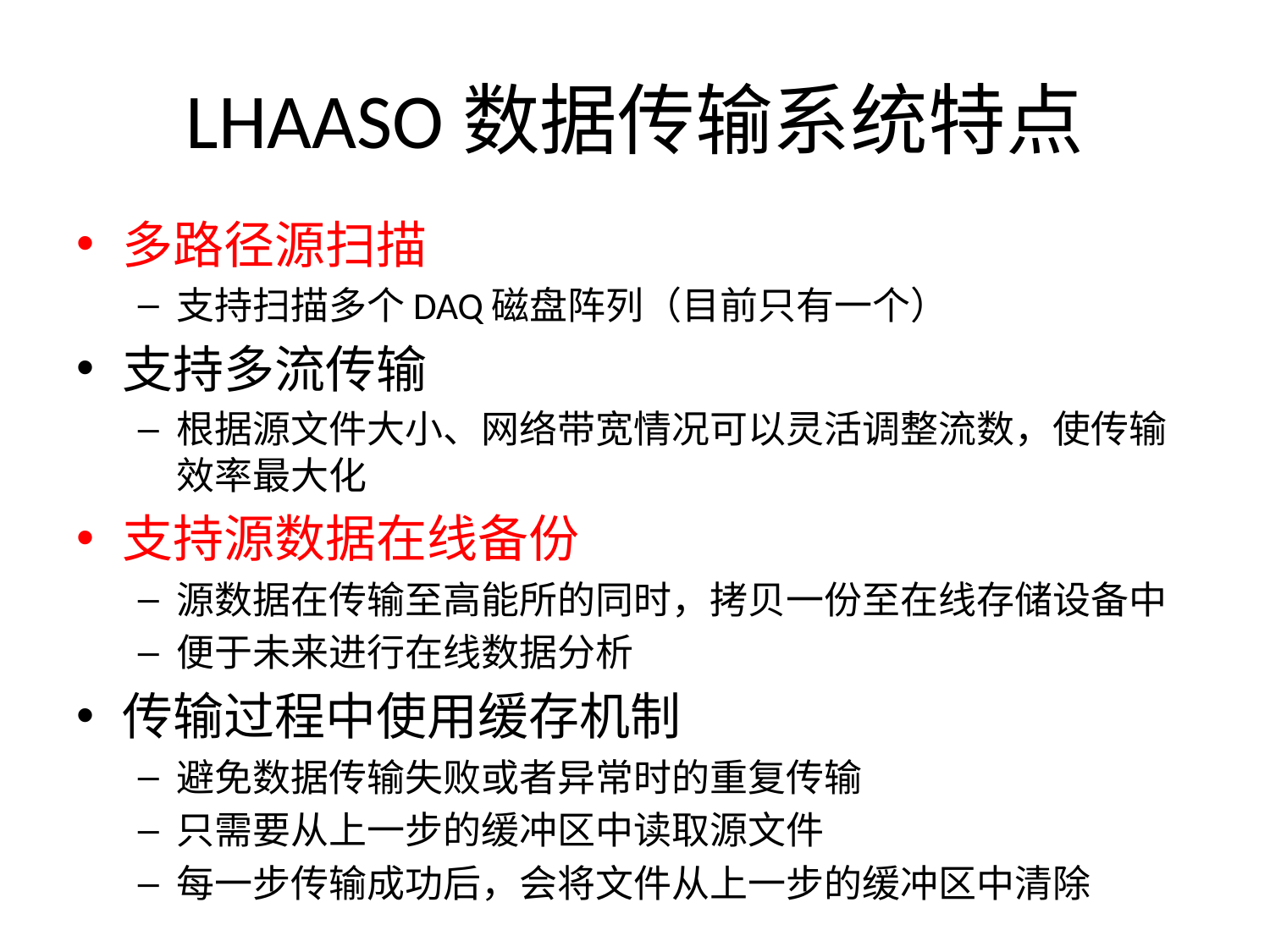

# LHAASO数据传输系统特点
多路径源扫描
支持扫描多个DAQ磁盘阵列（目前只有一个）
支持多流传输
根据源文件大小、网络带宽情况可以灵活调整流数，使传输效率最大化
支持源数据在线备份
源数据在传输至高能所的同时，拷贝一份至在线存储设备中
便于未来进行在线数据分析
传输过程中使用缓存机制
避免数据传输失败或者异常时的重复传输
只需要从上一步的缓冲区中读取源文件
每一步传输成功后，会将文件从上一步的缓冲区中清除